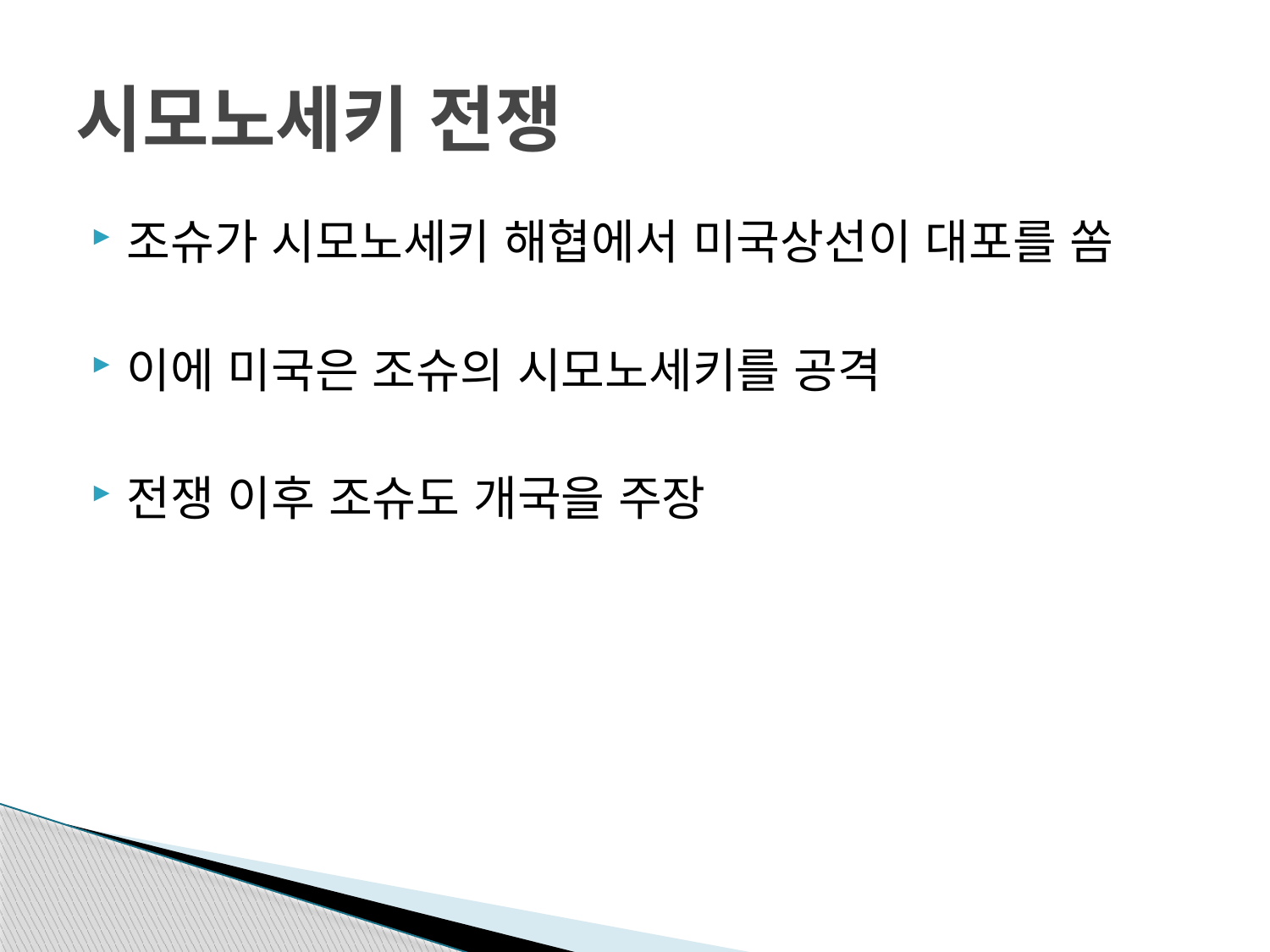

# 시모노세키 전쟁
조슈가 시모노세키 해협에서 미국상선이 대포를 쏨

이에 미국은 조슈의 시모노세키를 공격

전쟁 이후 조슈도 개국을 주장